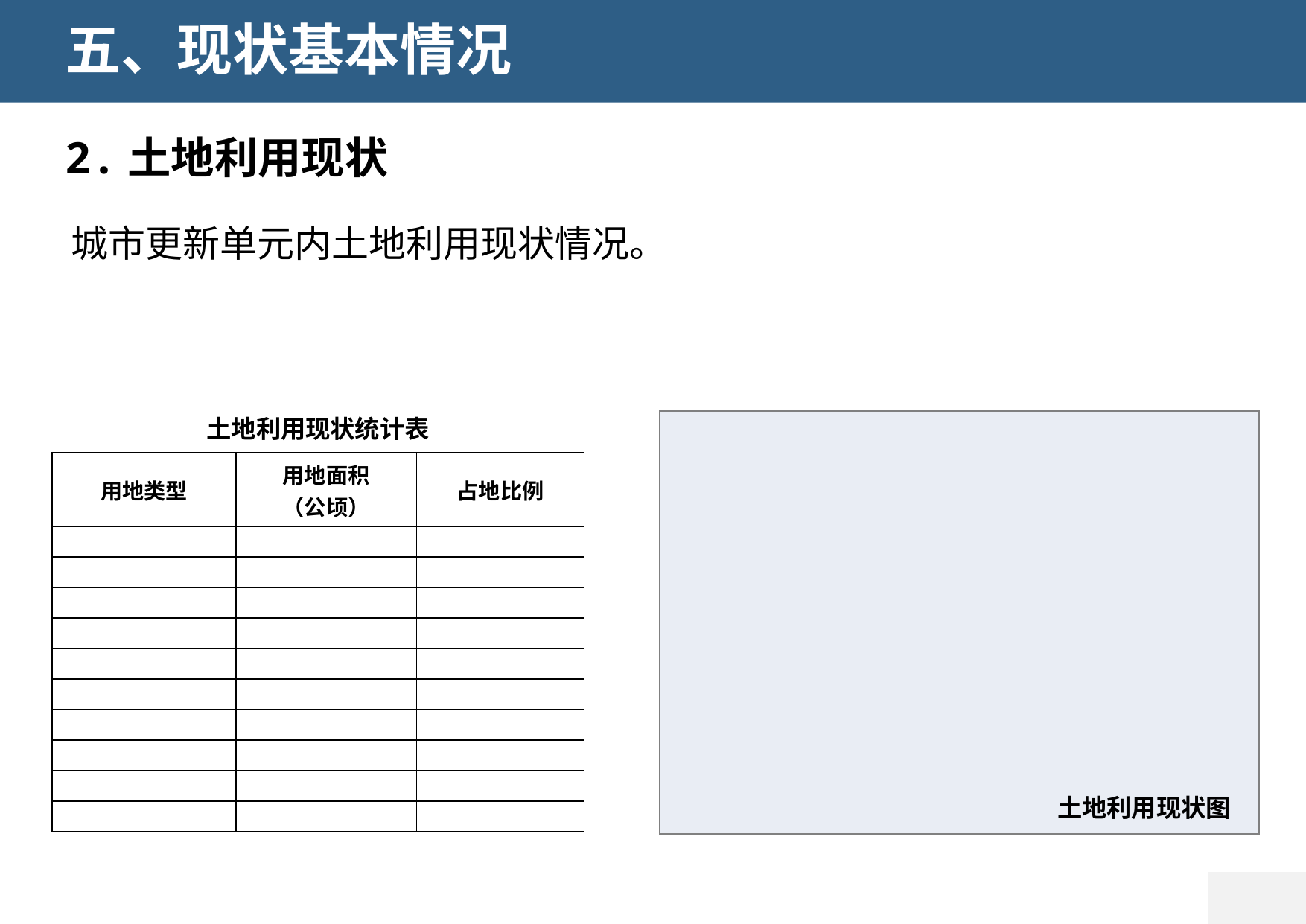

五、现状基本情况
2.土地利用现状
黄  埔  大  道
城市更新单元内土地利用现状情况。
冼  村  路

土地利用现状图
土地利用现状统计表
| 用地类型 | 用地面积 （公顷） | 占地比例 |
| --- | --- | --- |
|  |  |  |
|  |  |  |
|  |  |  |
|  |  |  |
|  |  |  |
|  |  |  |
|  |  |  |
|  |  |  |
|  |  |  |
|  |  |  |
13